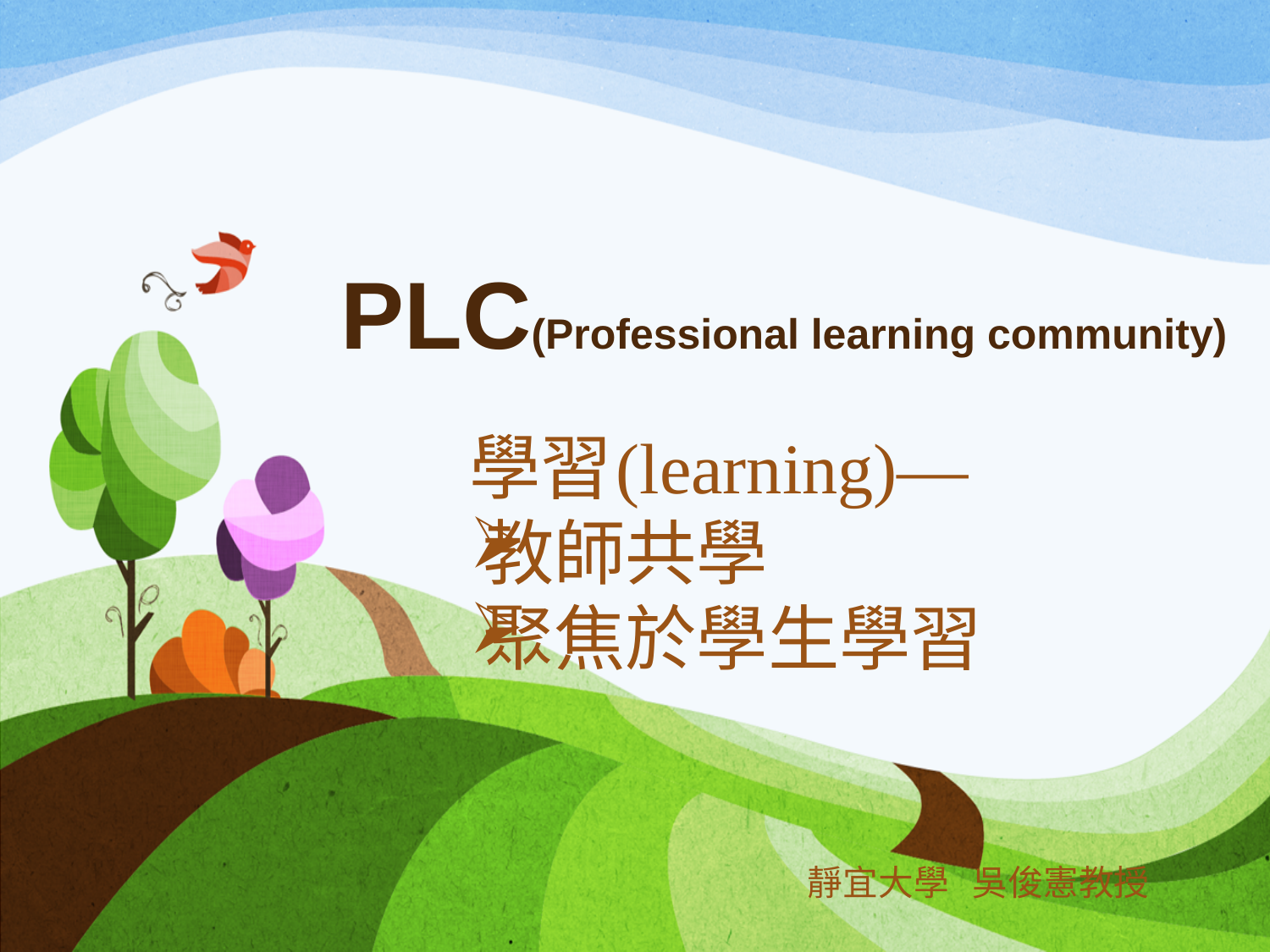

# PLC(Professional learning community)
學習(learning)—
教師共學
聚焦於學生學習

靜宜大學   吳俊憲教授